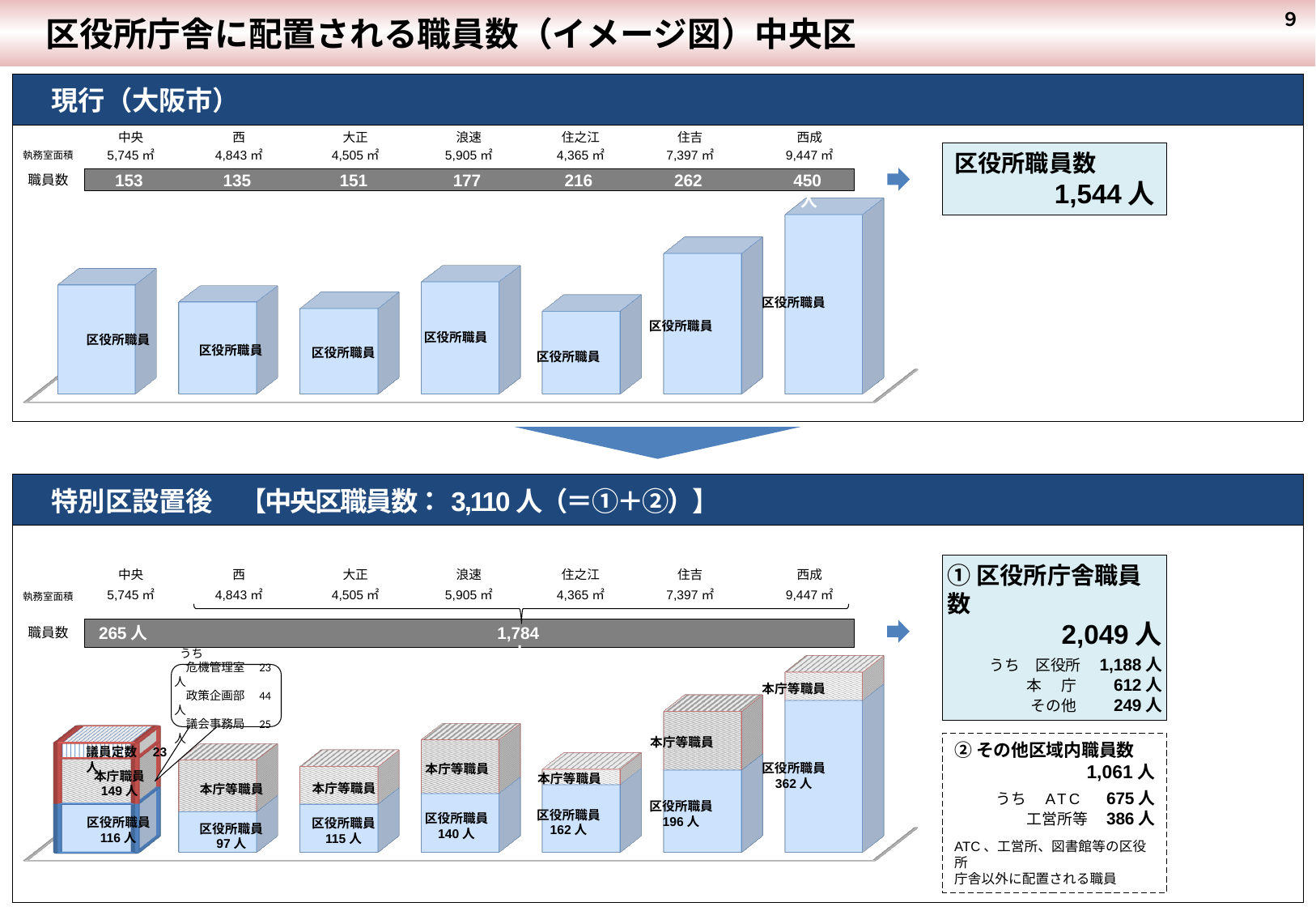

区役所庁舎に配置される職員数（イメージ図）中央区
９
| 現行（大阪市） |
| --- |
|  |
|  |
| 特別区設置後　【中央区職員数：3,110人（＝①＋②）】 |
|  |
中央
西
大正
浪速
住之江
住吉
西成
5,745㎡
4,843㎡
4,505㎡
5,905㎡
4,365㎡
7,397㎡
9,447㎡
区役所職員数
1,544人
執務室面積
153人
135人
151人
177人
216人
262人
450人
職員数

[unsupported chart]

区役所職員
区役所職員
区役所職員
区役所職員
区役所職員
区役所職員
区役所職員

①区役所庁舎職員数
2,049人

　うち　区役所　1,188人
　　　　本　庁　　612人
　　　　その他　　249人
中央
西
大正
浪速
住之江
住吉
西成
5,745㎡
4,843㎡
4,505㎡
5,905㎡
4,365㎡
7,397㎡
9,447㎡
執務室面積
265人
1,784人
職員数

[unsupported chart]

 うち
　危機管理室　23人
　政策企画部　44人
　議会事務局　25人
本庁等職員
本庁等職員
②その他区域内職員数
　1,061人
　うち　ATC   675人
　　　　工営所等　386人
ATC、工営所、図書館等の区役所
庁舎以外に配置される職員
議員定数　23人
区役所職員
362人
本庁等職員
本庁職員
149人
本庁等職員
本庁等職員
本庁等職員
区役所職員
196人
区役所職員
162人
区役所職員
140人
区役所職員
116人
区役所職員
115人
区役所職員
97人